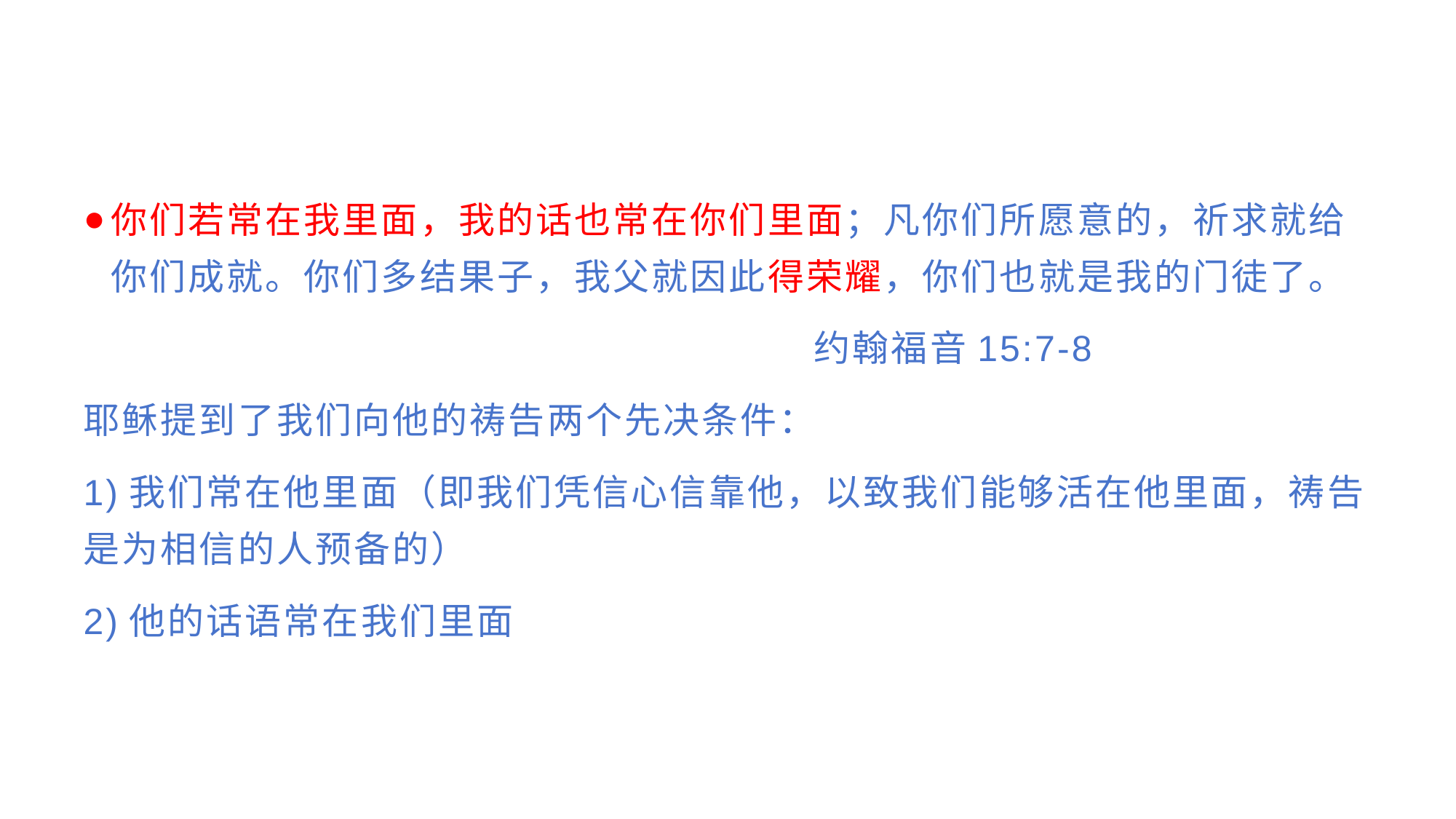

#
你们若常在我里面，我的话也常在你们里面；凡你们所愿意的，祈求就给你们成就。你们多结果子，我父就因此得荣耀，你们也就是我的门徒了。
                                                                     约翰福音15:7-8
耶稣提到了我们向他的祷告两个先决条件：
1)我们常在他里面（即我们凭信心信靠他，以致我们能够活在他里面，祷告是为相信的人预备的）
2)他的话语常在我们里面